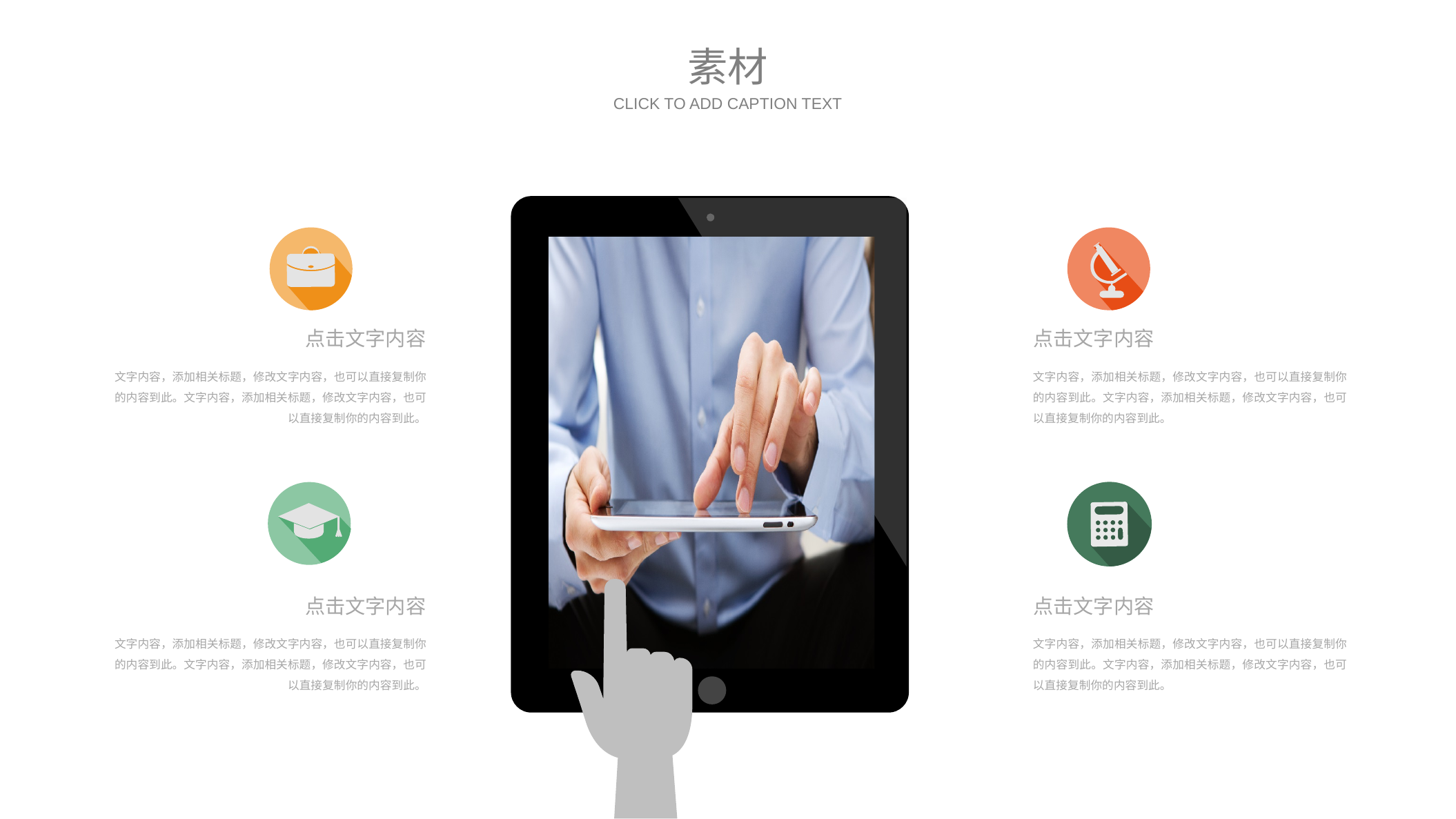

素材
CLICK TO ADD CAPTION TEXT

点击文字内容
点击文字内容
文字内容，添加相关标题，修改文字内容，也可以直接复制你的内容到此。文字内容，添加相关标题，修改文字内容，也可以直接复制你的内容到此。
文字内容，添加相关标题，修改文字内容，也可以直接复制你的内容到此。文字内容，添加相关标题，修改文字内容，也可以直接复制你的内容到此。

点击文字内容
点击文字内容
文字内容，添加相关标题，修改文字内容，也可以直接复制你的内容到此。文字内容，添加相关标题，修改文字内容，也可以直接复制你的内容到此。
文字内容，添加相关标题，修改文字内容，也可以直接复制你的内容到此。文字内容，添加相关标题，修改文字内容，也可以直接复制你的内容到此。